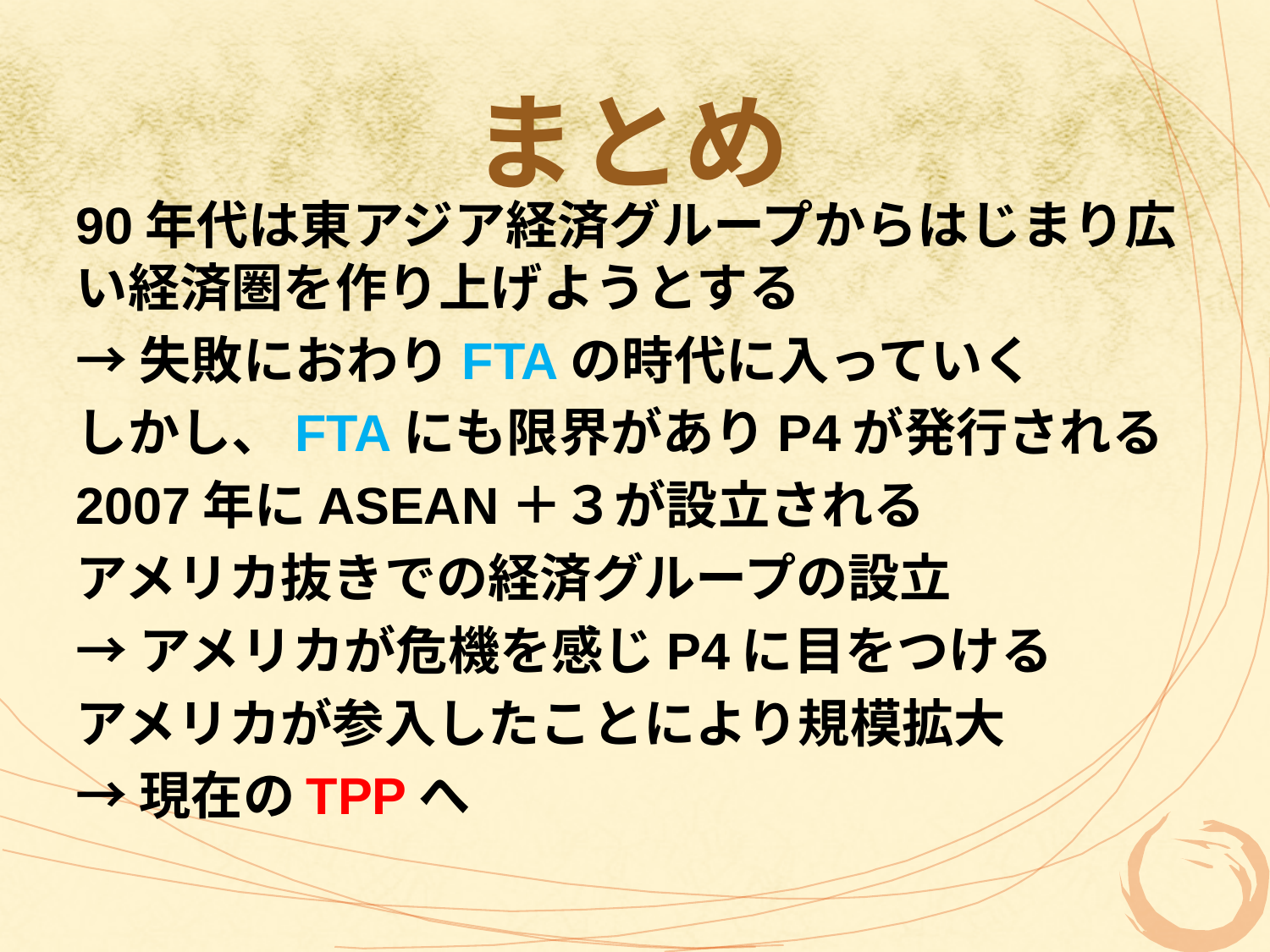

# まとめ
90年代は東アジア経済グループからはじまり広い経済圏を作り上げようとする
→失敗におわりFTAの時代に入っていく
しかし、FTAにも限界がありP4が発行される
2007年にASEAN＋３が設立される
アメリカ抜きでの経済グループの設立
→アメリカが危機を感じP4に目をつける
アメリカが参入したことにより規模拡大
→現在のTPPへ